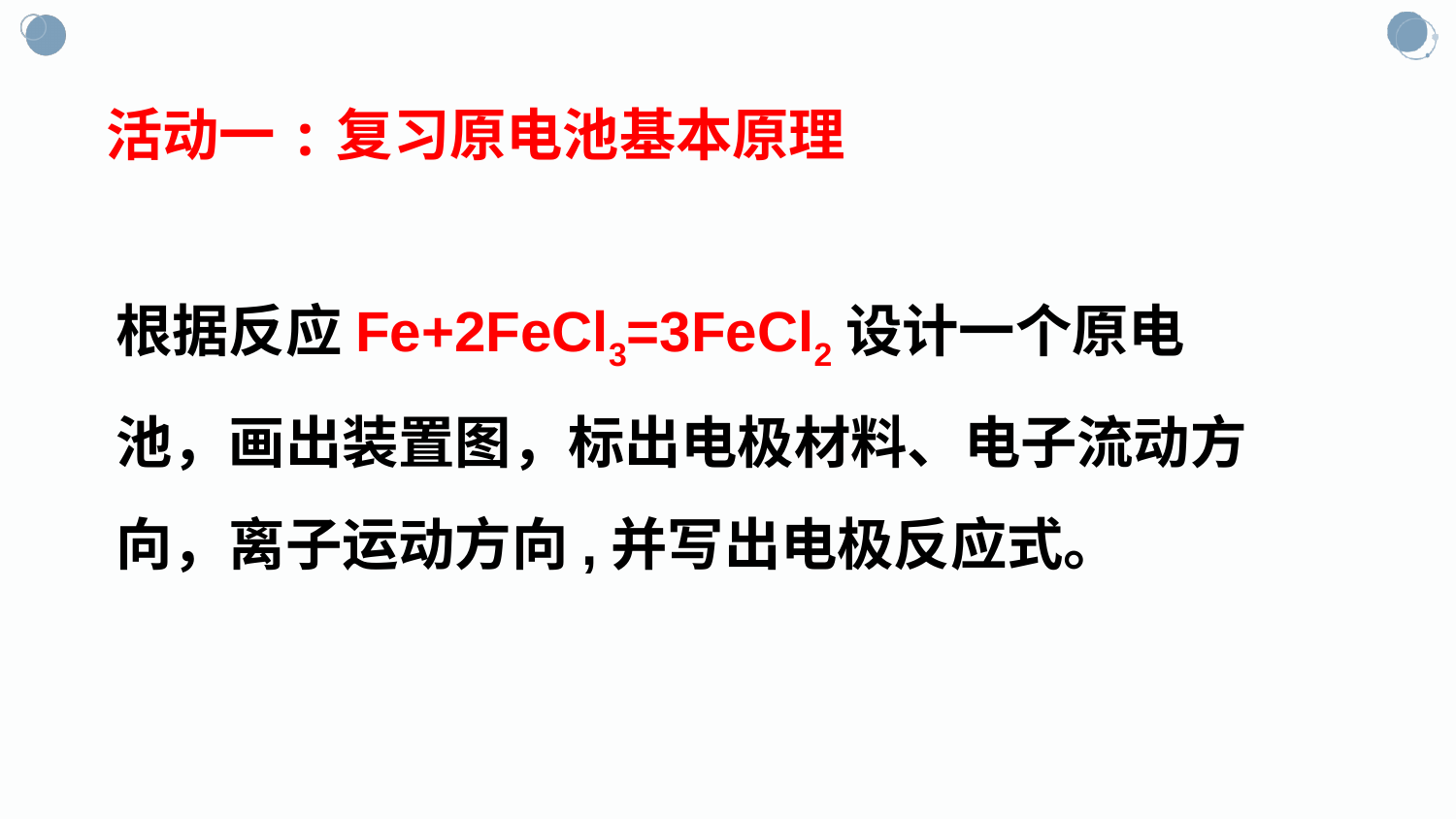

活动一:复习原电池基本原理
根据反应Fe+2FeCl3=3FeCl2设计一个原电池，画出装置图，标出电极材料、电子流动方向，离子运动方向,并写出电极反应式。